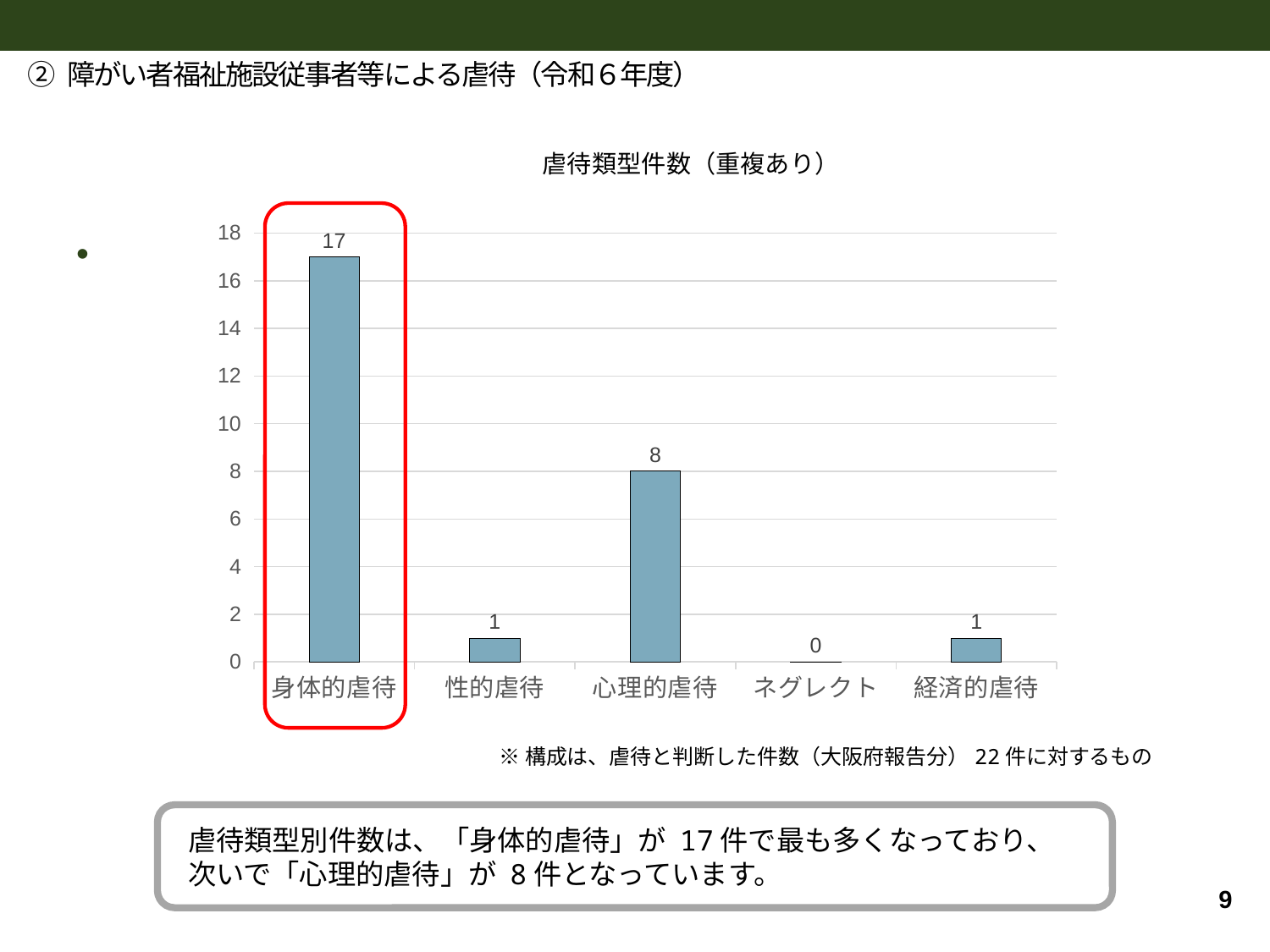

② 障がい者福祉施設従事者等による虐待（令和６年度）
#

### Chart

| Category | 件数 |
|---|---|
| 身体的虐待 | 17.0 |
| 性的虐待 | 1.0 |
| 心理的虐待 | 8.0 |
| ネグレクト | 0.0 |
| 経済的虐待 | 1.0 |
虐待類型件数（重複あり）

※構成は、虐待と判断した件数（大阪府報告分）22件に対するもの
 虐待類型別件数は、「身体的虐待」が 17件で最も多くなっており、
 次いで「心理的虐待」が 8件となっています。
9